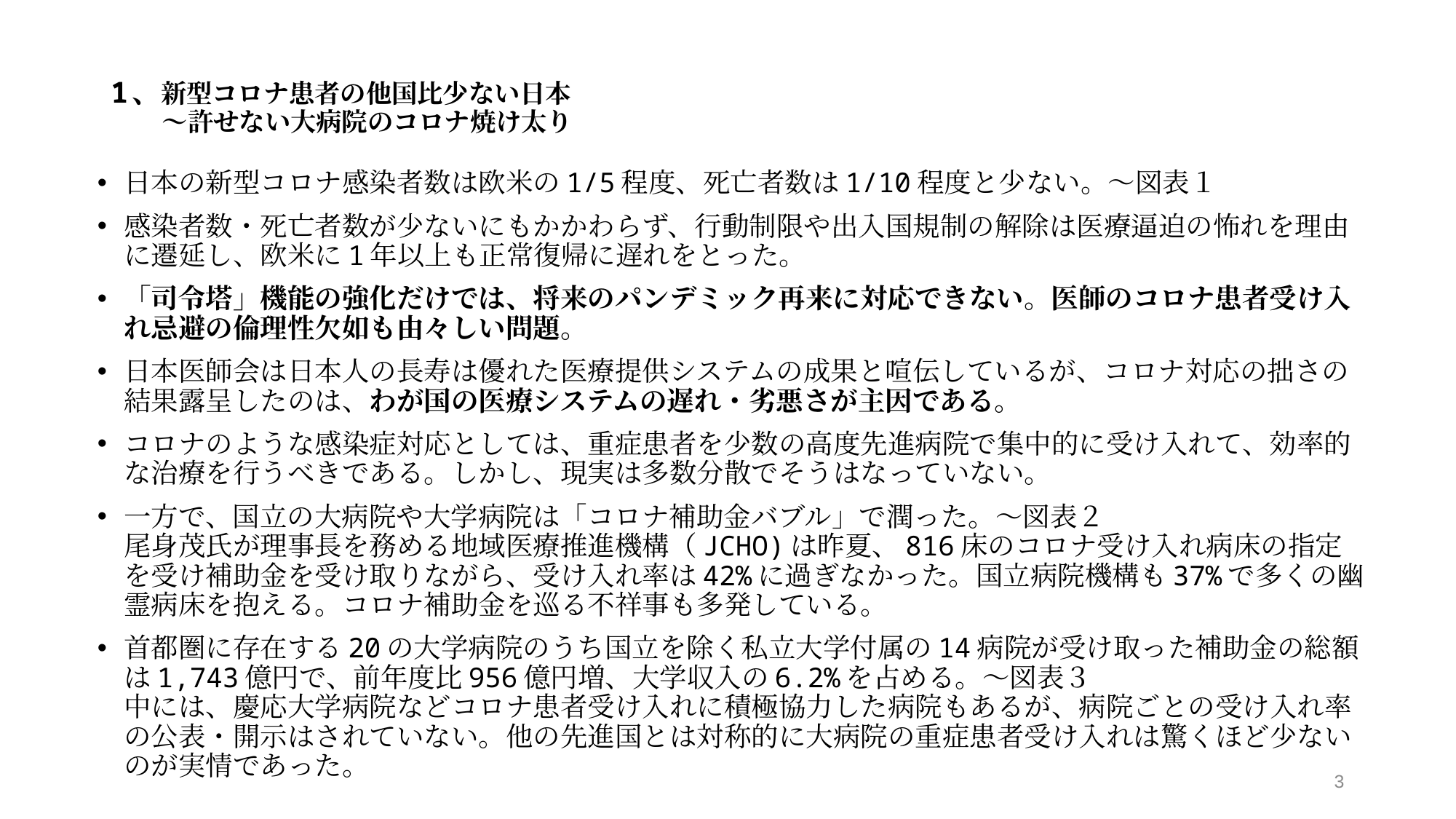

# 1、新型コロナ患者の他国比少ない日本 　　～許せない大病院のコロナ焼け太り
日本の新型コロナ感染者数は欧米の1/5程度、死亡者数は1/10程度と少ない。～図表１
感染者数・死亡者数が少ないにもかかわらず、行動制限や出入国規制の解除は医療逼迫の怖れを理由に遷延し、欧米に1年以上も正常復帰に遅れをとった。
「司令塔」機能の強化だけでは、将来のパンデミック再来に対応できない。医師のコロナ患者受け入れ忌避の倫理性欠如も由々しい問題。
日本医師会は日本人の長寿は優れた医療提供システムの成果と喧伝しているが、コロナ対応の拙さの結果露呈したのは、わが国の医療システムの遅れ・劣悪さが主因である。
コロナのような感染症対応としては、重症患者を少数の高度先進病院で集中的に受け入れて、効率的な治療を行うべきである。しかし、現実は多数分散でそうはなっていない。
一方で、国立の大病院や大学病院は「コロナ補助金バブル」で潤った。～図表２
尾身茂氏が理事長を務める地域医療推進機構（JCHO)は昨夏、816床のコロナ受け入れ病床の指定を受け補助金を受け取りながら、受け入れ率は42%に過ぎなかった。国立病院機構も37%で多くの幽霊病床を抱える。コロナ補助金を巡る不祥事も多発している。
首都圏に存在する20の大学病院のうち国立を除く私立大学付属の14病院が受け取った補助金の総額は1,743億円で、前年度比956億円増、大学収入の6.2%を占める。～図表３
中には、慶応大学病院などコロナ患者受け入れに積極協力した病院もあるが、病院ごとの受け入れ率の公表・開示はされていない。他の先進国とは対称的に大病院の重症患者受け入れは驚くほど少ないのが実情であった。
3